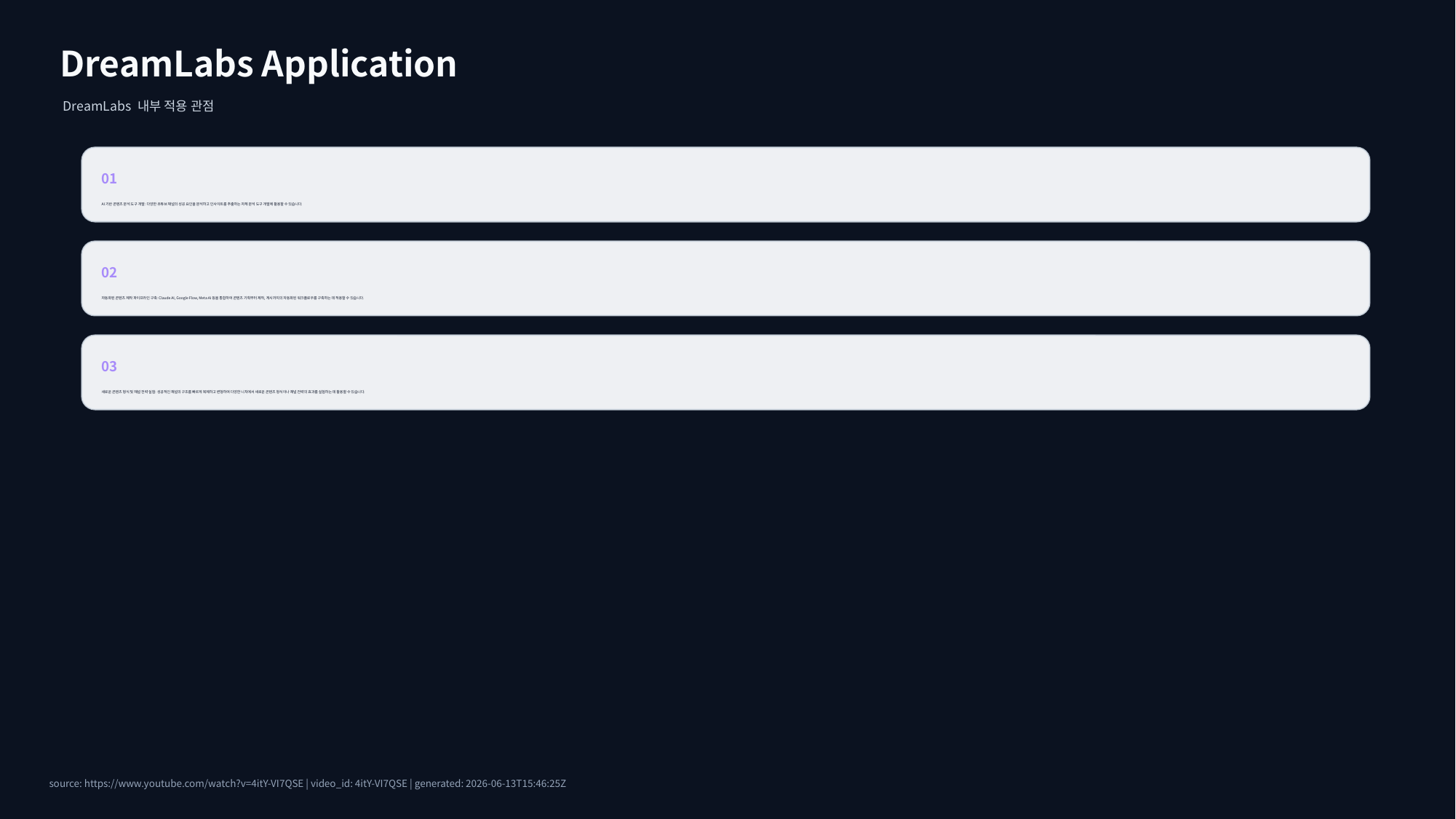

DreamLabs Application
DreamLabs 내부 적용 관점

01
AI 기반 콘텐츠 분석 도구 개발: 다양한 유튜브 채널의 성공 요인을 분석하고 인사이트를 추출하는 자체 분석 도구 개발에 활용할 수 있습니다.

02
자동화된 콘텐츠 제작 파이프라인 구축: Claude AI, Google Flow, Meta AI 등을 통합하여 콘텐츠 기획부터 제작, 게시까지의 자동화된 워크플로우를 구축하는 데 적용할 수 있습니다.

03
새로운 콘텐츠 형식 및 채널 전략 실험: 성공적인 채널의 구조를 빠르게 복제하고 변형하여 다양한 니치에서 새로운 콘텐츠 형식이나 채널 전략의 효과를 실험하는 데 활용할 수 있습니다.
source: https://www.youtube.com/watch?v=4itY-VI7QSE | video_id: 4itY-VI7QSE | generated: 2026-06-13T15:46:25Z